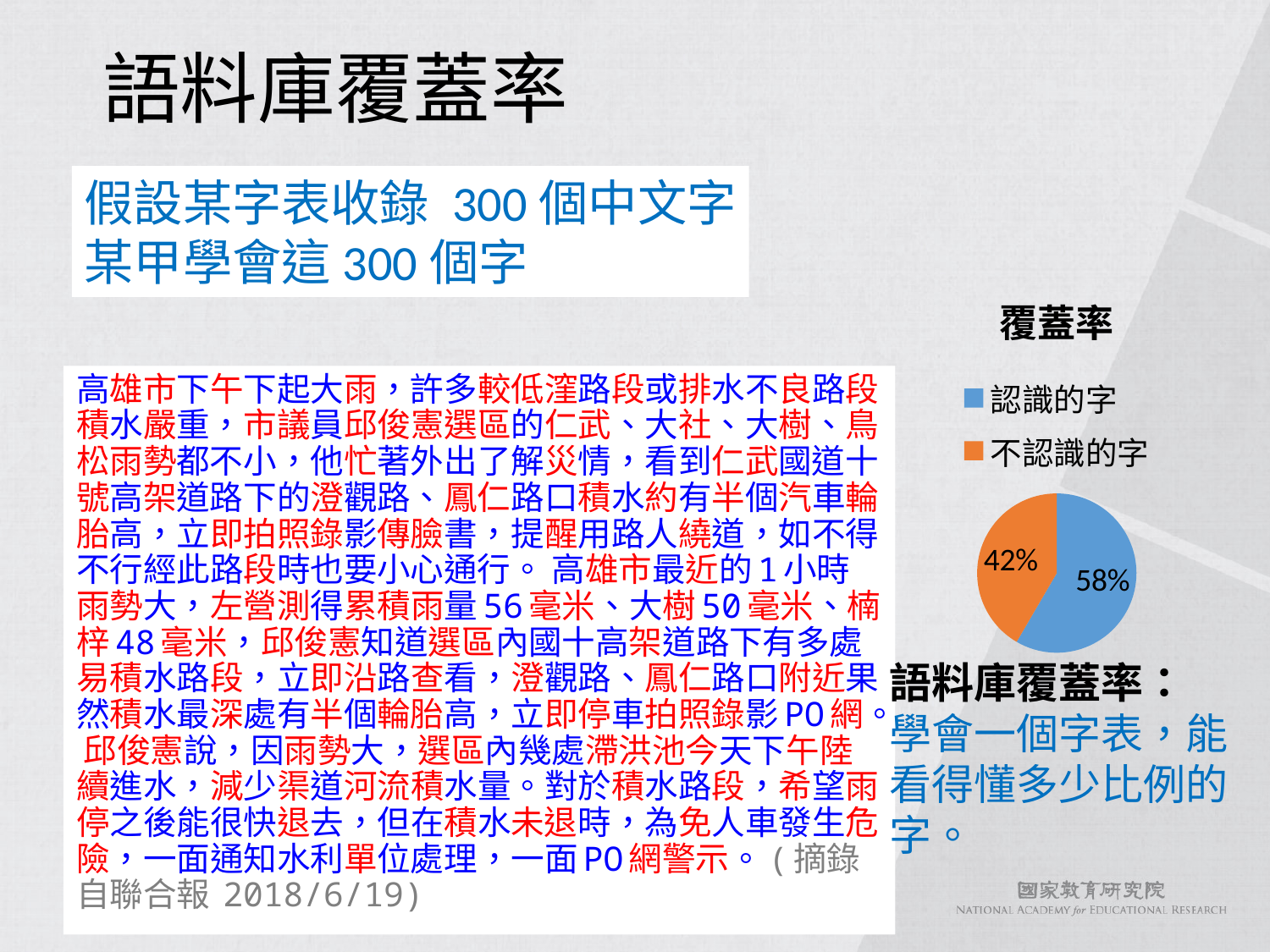

# 語料庫覆蓋率
假設某字表收錄 300個中文字
某甲學會這300個字

### Chart:

| Category | 覆蓋率 |
|---|---|
| 認識的字 | 198.0 |
| 不認識的字 | 141.0 |
高雄市下午下起大雨，許多較低漥路段或排水不良路段積水嚴重，市議員邱俊憲選區的仁武、大社、大樹、鳥松雨勢都不小，他忙著外出了解災情，看到仁武國道十號高架道路下的澄觀路、鳳仁路口積水約有半個汽車輪胎高，立即拍照錄影傳臉書，提醒用路人繞道，如不得不行經此路段時也要小心通行。 高雄市最近的1小時雨勢大，左營測得累積雨量56毫米、大樹50毫米、楠梓48毫米，邱俊憲知道選區內國十高架道路下有多處易積水路段，立即沿路查看，澄觀路、鳳仁路口附近果然積水最深處有半個輪胎高，立即停車拍照錄影PO網。 邱俊憲說，因雨勢大，選區內幾處滯洪池今天下午陸續進水，減少渠道河流積水量。對於積水路段，希望雨停之後能很快退去，但在積水未退時，為免人車發生危險，一面通知水利單位處理，一面PO網警示。

高雄市下午下起大雨，許多較低漥路段或排水不良路段積水嚴重，市議員邱俊憲選區的仁武、大社、大樹、鳥松雨勢都不小，他忙著外出了解災情，看到仁武國道十號高架道路下的澄觀路、鳳仁路口積水約有半個汽車輪胎高，立即拍照錄影傳臉書，提醒用路人繞道，如不得不行經此路段時也要小心通行。 高雄市最近的1小時雨勢大，左營測得累積雨量56毫米、大樹50毫米、楠梓48毫米，邱俊憲知道選區內國十高架道路下有多處易積水路段，立即沿路查看，澄觀路、鳳仁路口附近果然積水最深處有半個輪胎高，立即停車拍照錄影PO網。 邱俊憲說，因雨勢大，選區內幾處滯洪池今天下午陸續進水，減少渠道河流積水量。對於積水路段，希望雨停之後能很快退去，但在積水未退時，為免人車發生危險，一面通知水利單位處理，一面PO網警示。

高雄市下午下起大雨，許多較低漥路段或排水不良路段積水嚴重，市議員邱俊憲選區的仁武、大社、大樹、鳥松雨勢都不小，他忙著外出了解災情，看到仁武國道十號高架道路下的澄觀路、鳳仁路口積水約有半個汽車輪胎高，立即拍照錄影傳臉書，提醒用路人繞道，如不得不行經此路段時也要小心通行。 高雄市最近的1小時雨勢大，左營測得累積雨量56毫米、大樹50毫米、楠梓48毫米，邱俊憲知道選區內國十高架道路下有多處易積水路段，立即沿路查看，澄觀路、鳳仁路口附近果然積水最深處有半個輪胎高，立即停車拍照錄影PO網。 邱俊憲說，因雨勢大，選區內幾處滯洪池今天下午陸續進水，減少渠道河流積水量。對於積水路段，希望雨停之後能很快退去，但在積水未退時，為免人車發生危險，一面通知水利單位處理，一面PO網警示。(摘錄自聯合報 2018/6/19)
語料庫覆蓋率：
學會一個字表，能
看得懂多少比例的
字。